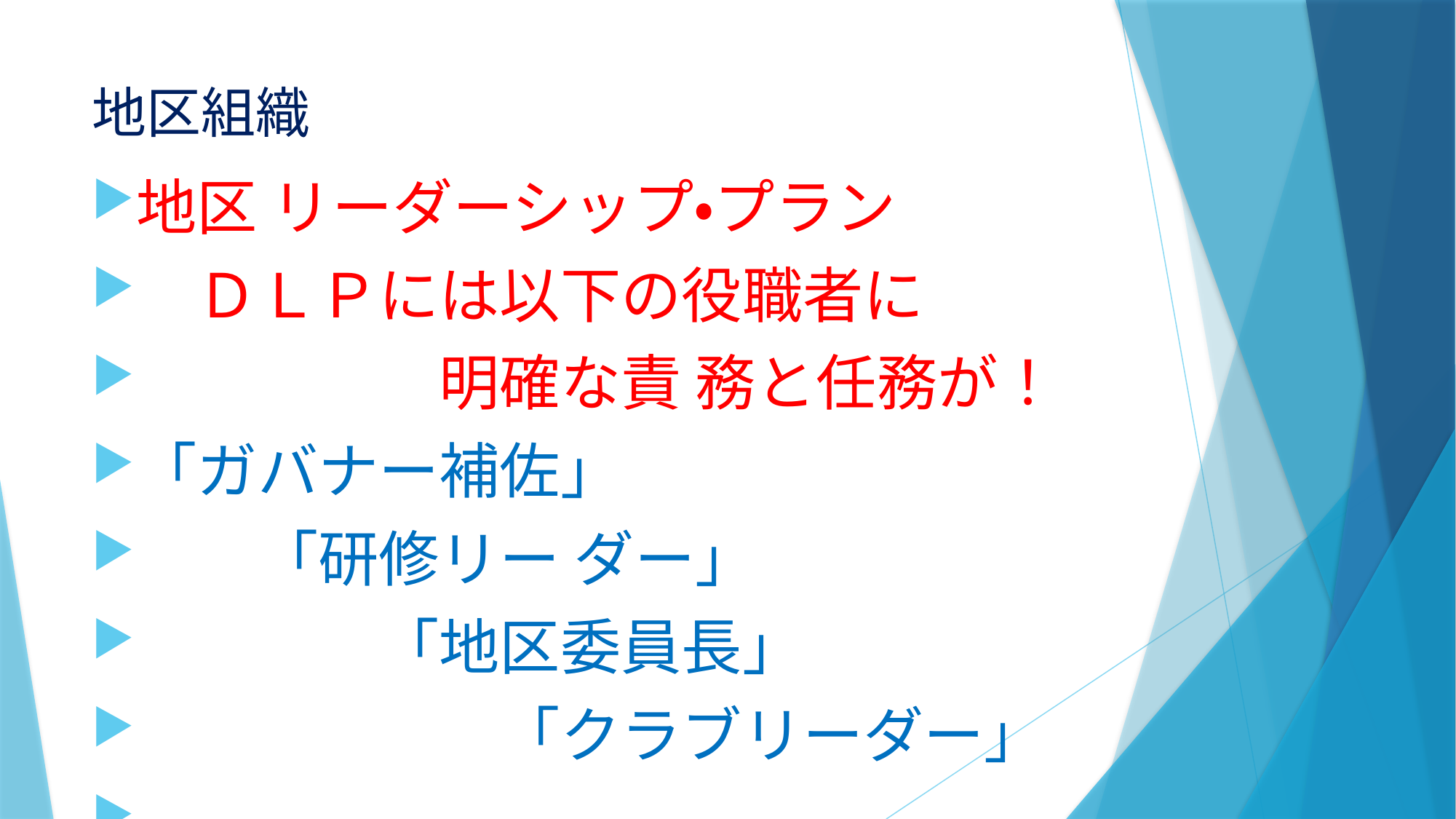

# 地区組織
地区 リーダーシップ・プラン
　ＤＬＰには以下の役職者に
　　　　　明確な責 務と任務が！
「ガバナー補佐」
　　「研修リー ダー」
　　　　「地区委員長」
　　　　　　「クラブリーダー」